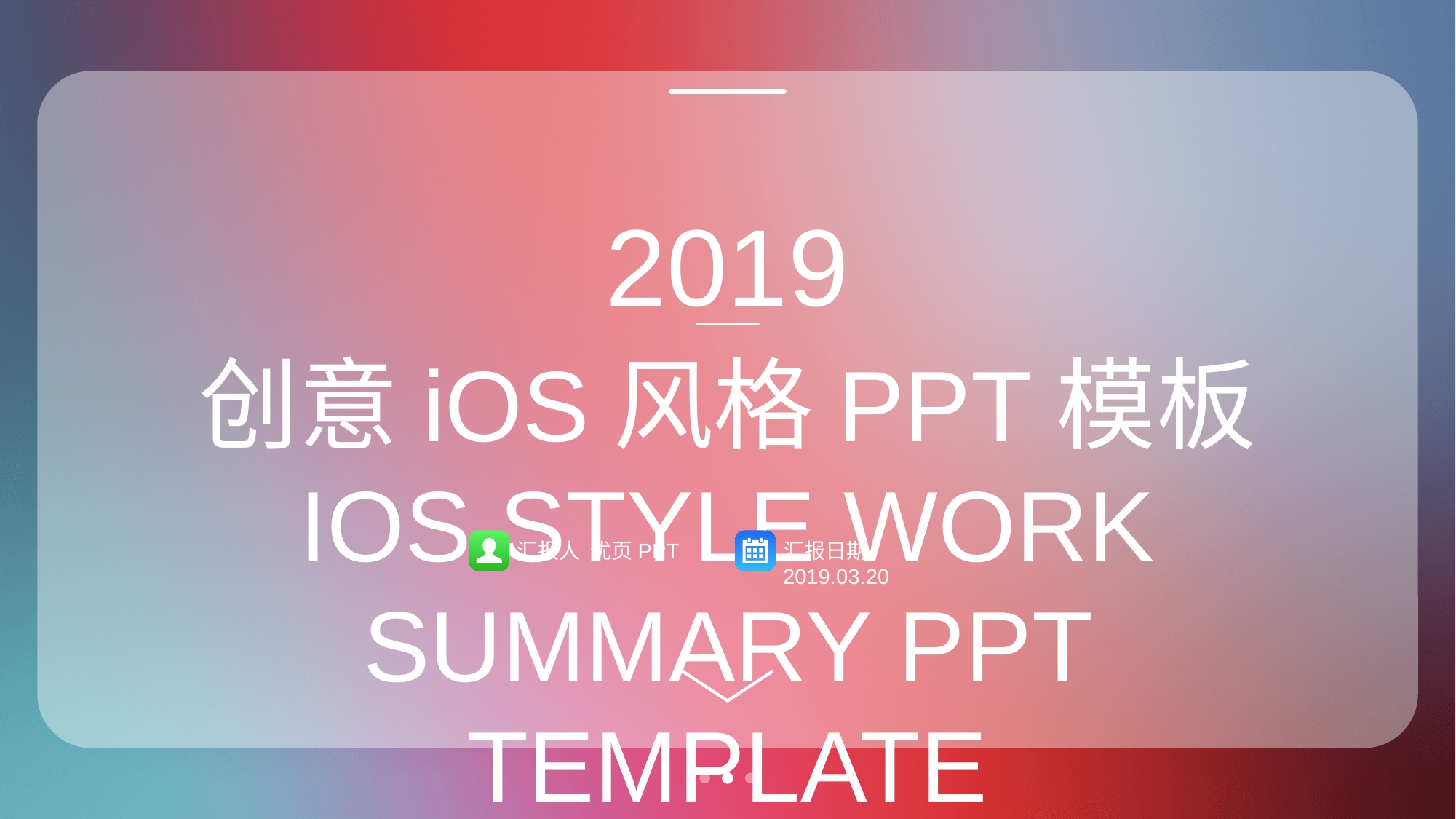

2019
创意iOS风格PPT模板
IOS STYLE WORK SUMMARY PPT TEMPLATE

汇报人  优页PPT

汇报日期  2019.03.20